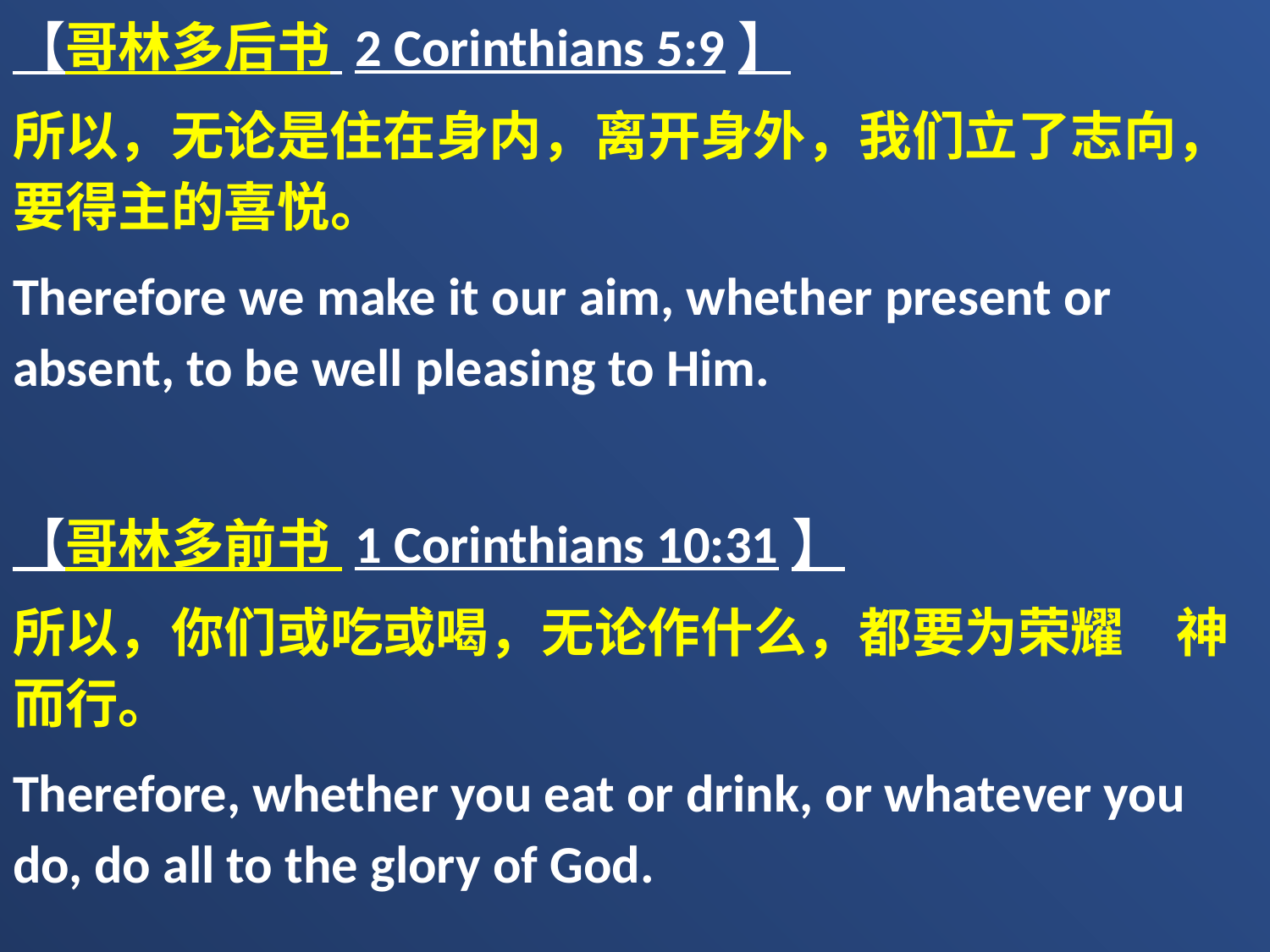

【哥林多后书 2 Corinthians 5:9】
所以，无论是住在身内，离开身外，我们立了志向，要得主的喜悦。
Therefore we make it our aim, whether present or absent, to be well pleasing to Him.

【哥林多前书 1 Corinthians 10:31】
所以，你们或吃或喝，无论作什么，都要为荣耀　神而行。
Therefore, whether you eat or drink, or whatever you do, do all to the glory of God.